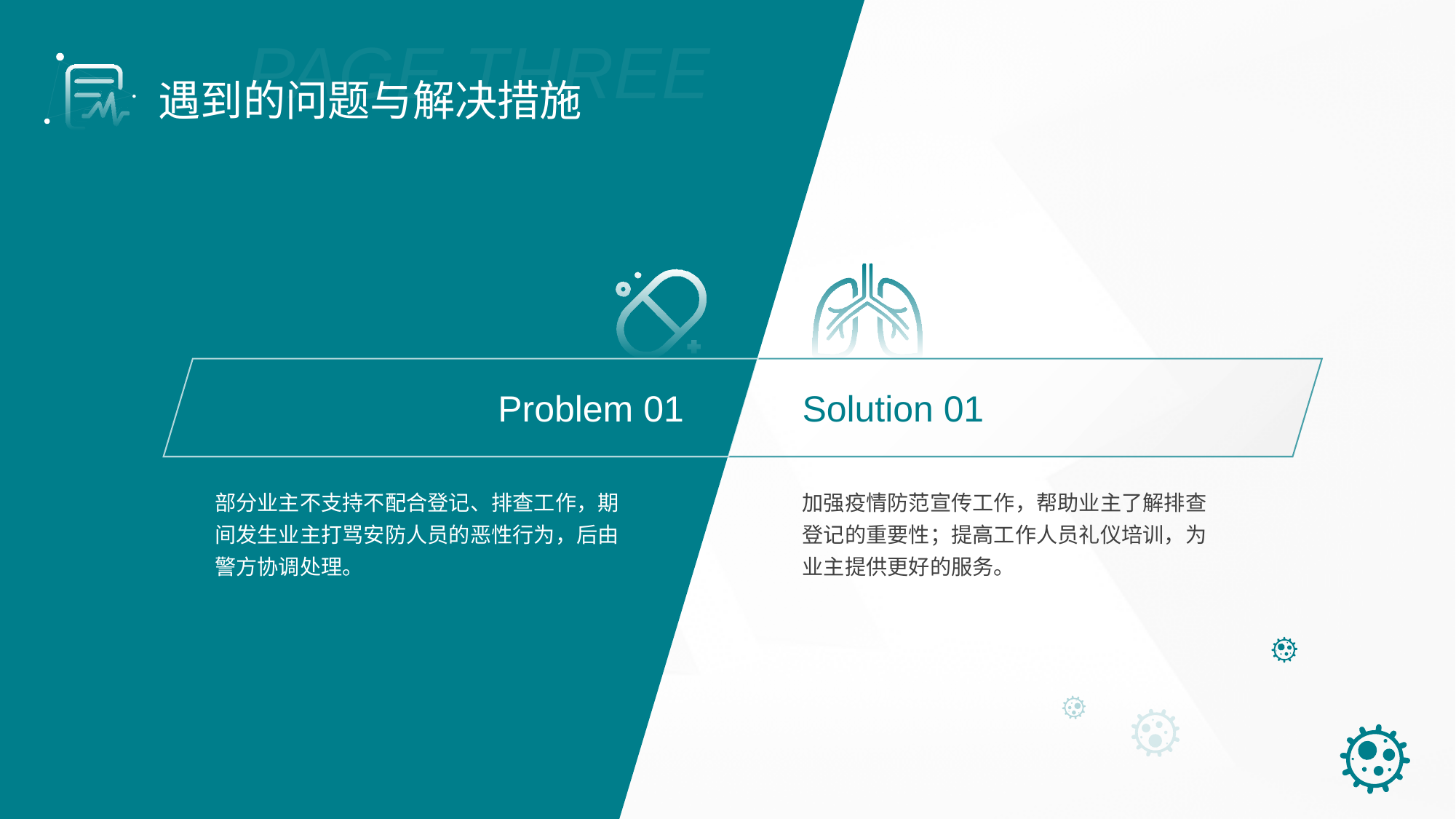

PAGE 3

疫情最新动态
PAGE THREE

遇到的问题与解决措施

Problem 01
Solution 01
部分业主不支持不配合登记、排查工作，期间发生业主打骂安防人员的恶性行为，后由警方协调处理。
加强疫情防范宣传工作，帮助业主了解排查登记的重要性；提高工作人员礼仪培训，为业主提供更好的服务。